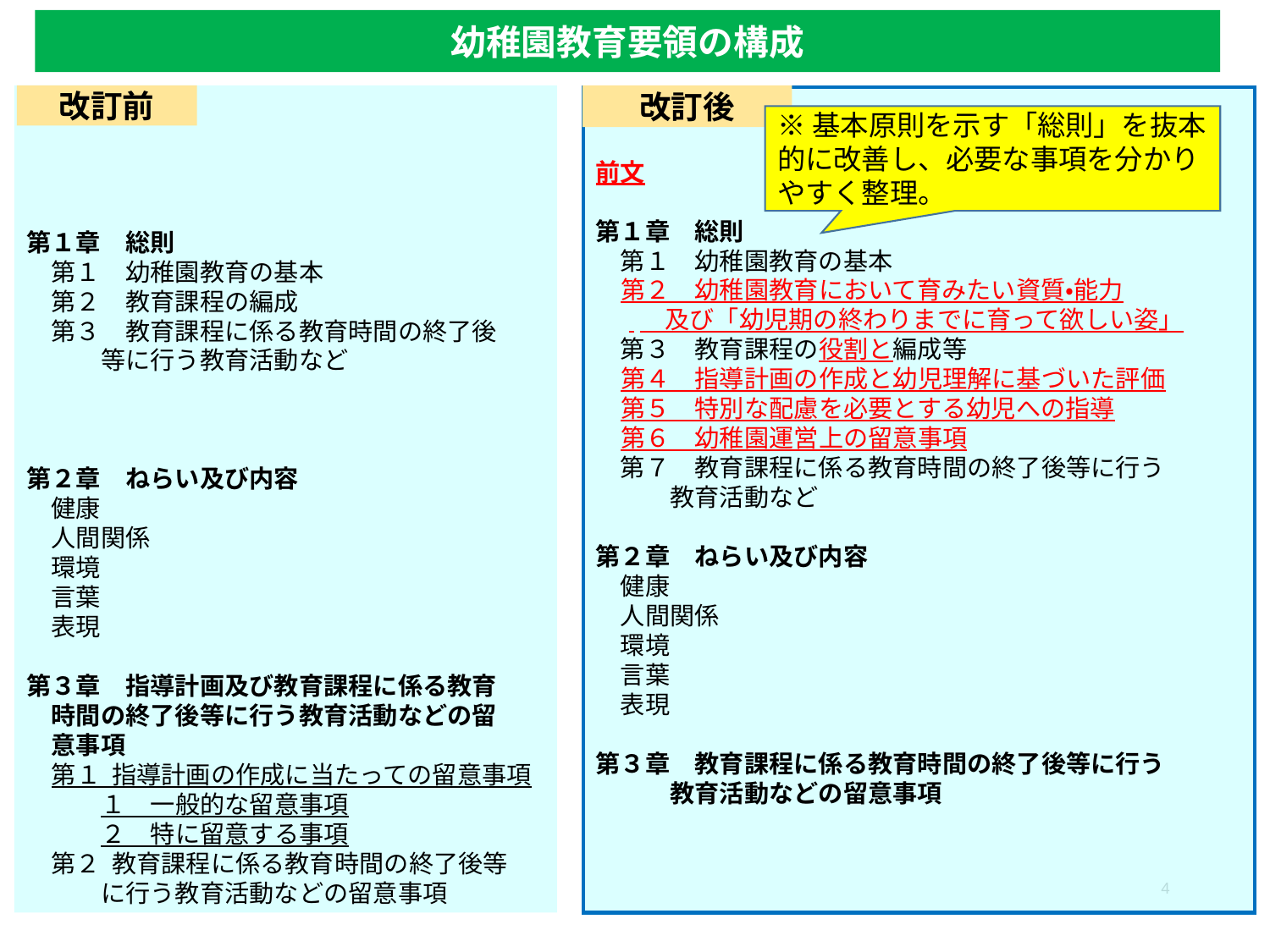

幼稚園教育要領の構成

第１章　総則
　第１　幼稚園教育の基本
　第２　教育課程の編成
　第３　教育課程に係る教育時間の終了後
　　　等に行う教育活動など

第２章　ねらい及び内容
　健康
　人間関係
　環境
　言葉
　表現

第３章　指導計画及び教育課程に係る教育
　時間の終了後等に行う教育活動などの留
　意事項
　第１  指導計画の作成に当たっての留意事項
　　　１　一般的な留意事項
　　　２　特に留意する事項
　第２  教育課程に係る教育時間の終了後等
　　　に行う教育活動などの留意事項
改訂前
改訂後

前文

第１章　総則
　第１　幼稚園教育の基本
　第２　幼稚園教育において育みたい資質・能力
       　及び「幼児期の終わりまでに育って欲しい姿」
　第３　教育課程の役割と編成等
　第４　指導計画の作成と幼児理解に基づいた評価
　第５　特別な配慮を必要とする幼児への指導
　第６　幼稚園運営上の留意事項
　第７　教育課程に係る教育時間の終了後等に行う
　　　教育活動など

第２章　ねらい及び内容
　健康
　人間関係
　環境
　言葉
　表現

第３章　教育課程に係る教育時間の終了後等に行う
　　　教育活動などの留意事項

※基本原則を示す「総則」を抜本的に改善し、必要な事項を分かりやすく整理。
4